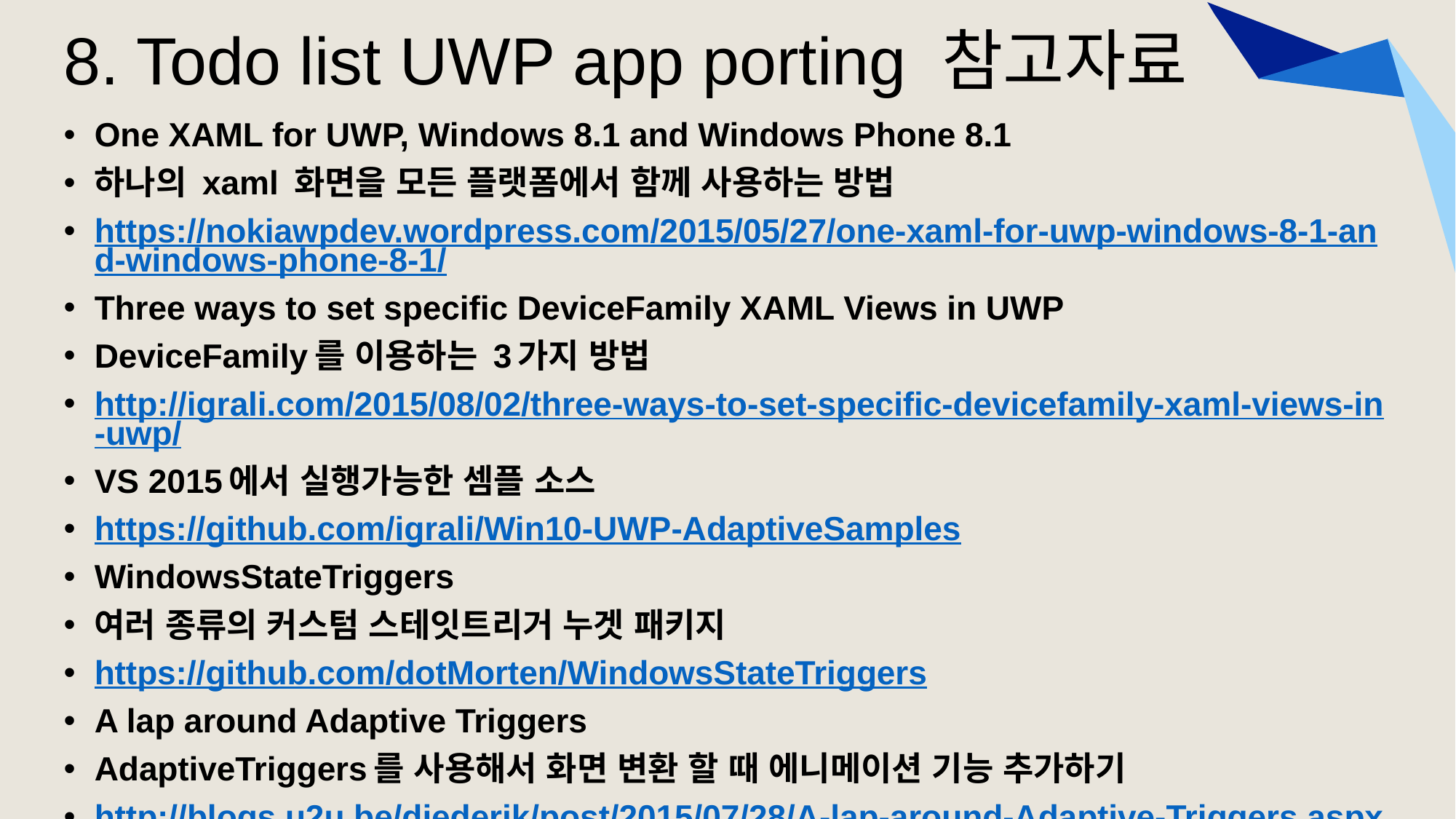

# 8. Todo list UWP app porting 참고자료
One XAML for UWP, Windows 8.1 and Windows Phone 8.1
하나의 xaml 화면을 모든 플랫폼에서 함께 사용하는 방법
https://nokiawpdev.wordpress.com/2015/05/27/one-xaml-for-uwp-windows-8-1-and-windows-phone-8-1/
Three ways to set specific DeviceFamily XAML Views in UWP
DeviceFamily를 이용하는 3가지 방법
http://igrali.com/2015/08/02/three-ways-to-set-specific-devicefamily-xaml-views-in-uwp/
VS 2015에서 실행가능한 셈플 소스
https://github.com/igrali/Win10-UWP-AdaptiveSamples
WindowsStateTriggers
여러 종류의 커스텀 스테잇트리거 누겟 패키지
https://github.com/dotMorten/WindowsStateTriggers
A lap around Adaptive Triggers
AdaptiveTriggers를 사용해서 화면 변환 할 때 에니메이션 기능 추가하기
http://blogs.u2u.be/diederik/post/2015/07/28/A-lap-around-Adaptive-Triggers.aspx